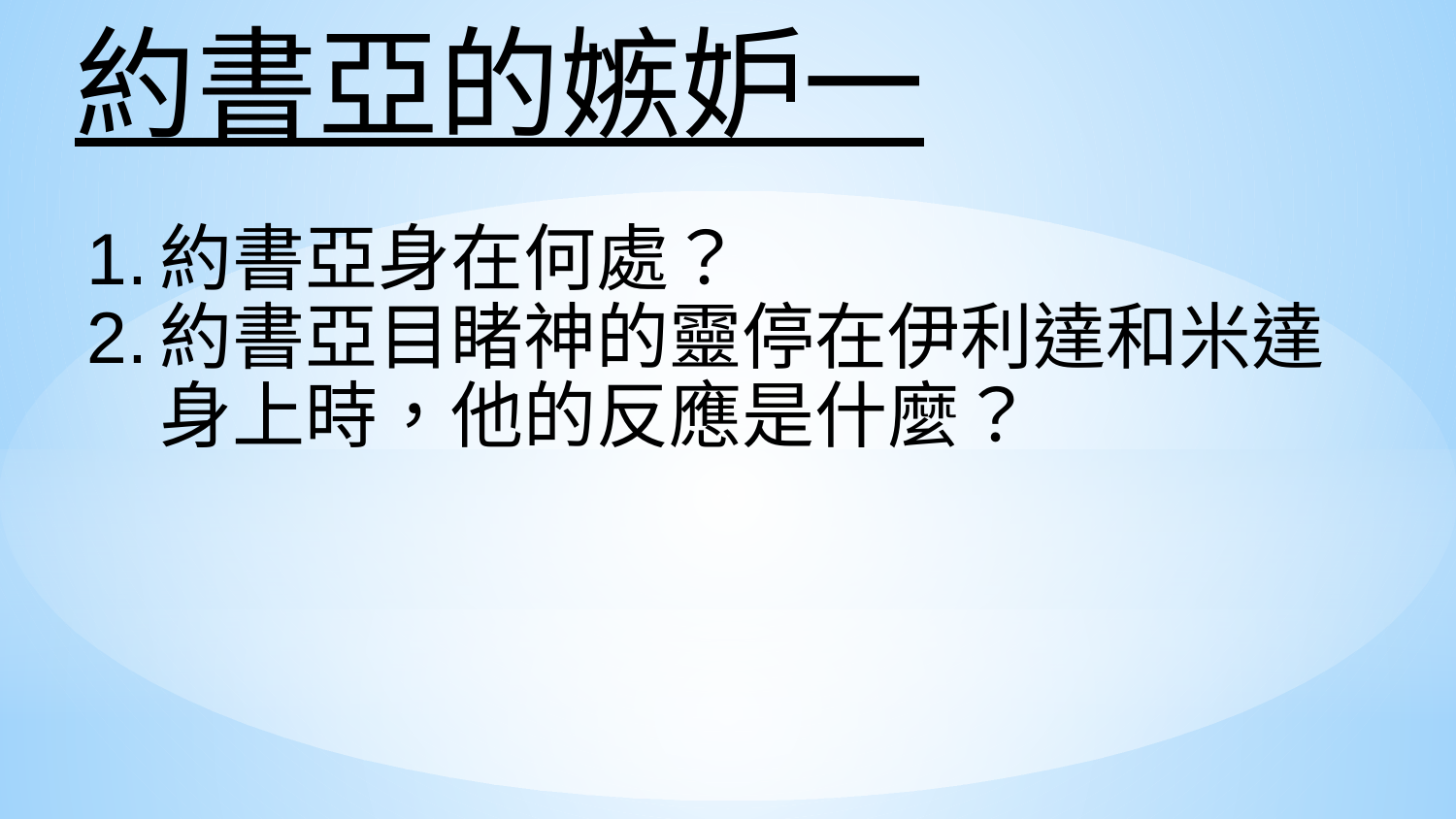

約書亞的嫉妒一
約書亞身在何處？
約書亞目睹神的靈停在伊利達和米達身上時，他的反應是什麼？